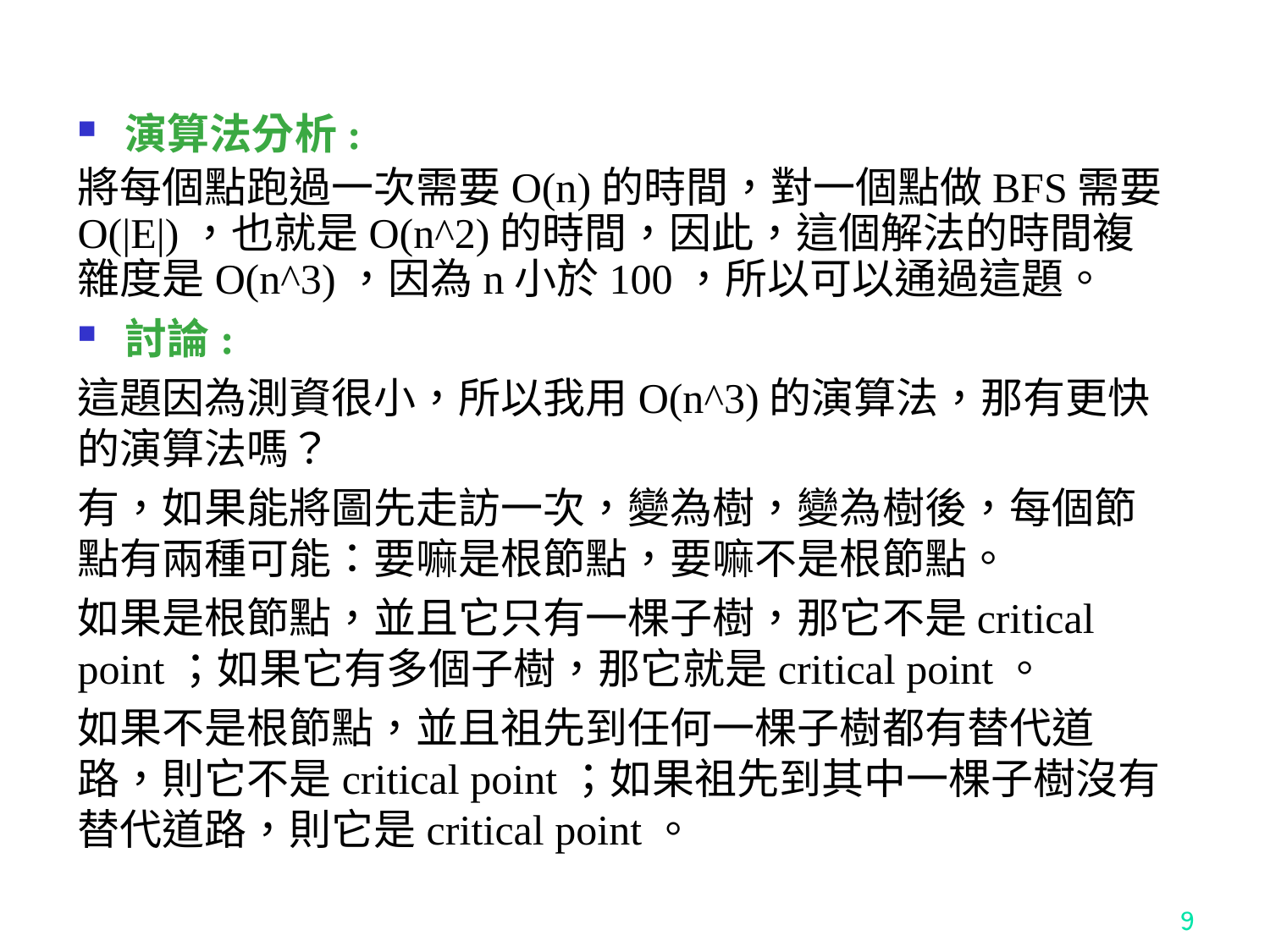

演算法分析:
將每個點跑過一次需要O(n)的時間，對一個點做BFS需要O(|E|)，也就是O(n^2)的時間，因此，這個解法的時間複雜度是O(n^3)，因為n小於100，所以可以通過這題。
討論:
這題因為測資很小，所以我用O(n^3)的演算法，那有更快的演算法嗎？
有，如果能將圖先走訪一次，變為樹，變為樹後，每個節點有兩種可能：要嘛是根節點，要嘛不是根節點。
如果是根節點，並且它只有一棵子樹，那它不是critical point；如果它有多個子樹，那它就是critical point。
如果不是根節點，並且祖先到任何一棵子樹都有替代道路，則它不是critical point；如果祖先到其中一棵子樹沒有替代道路，則它是critical point。

9